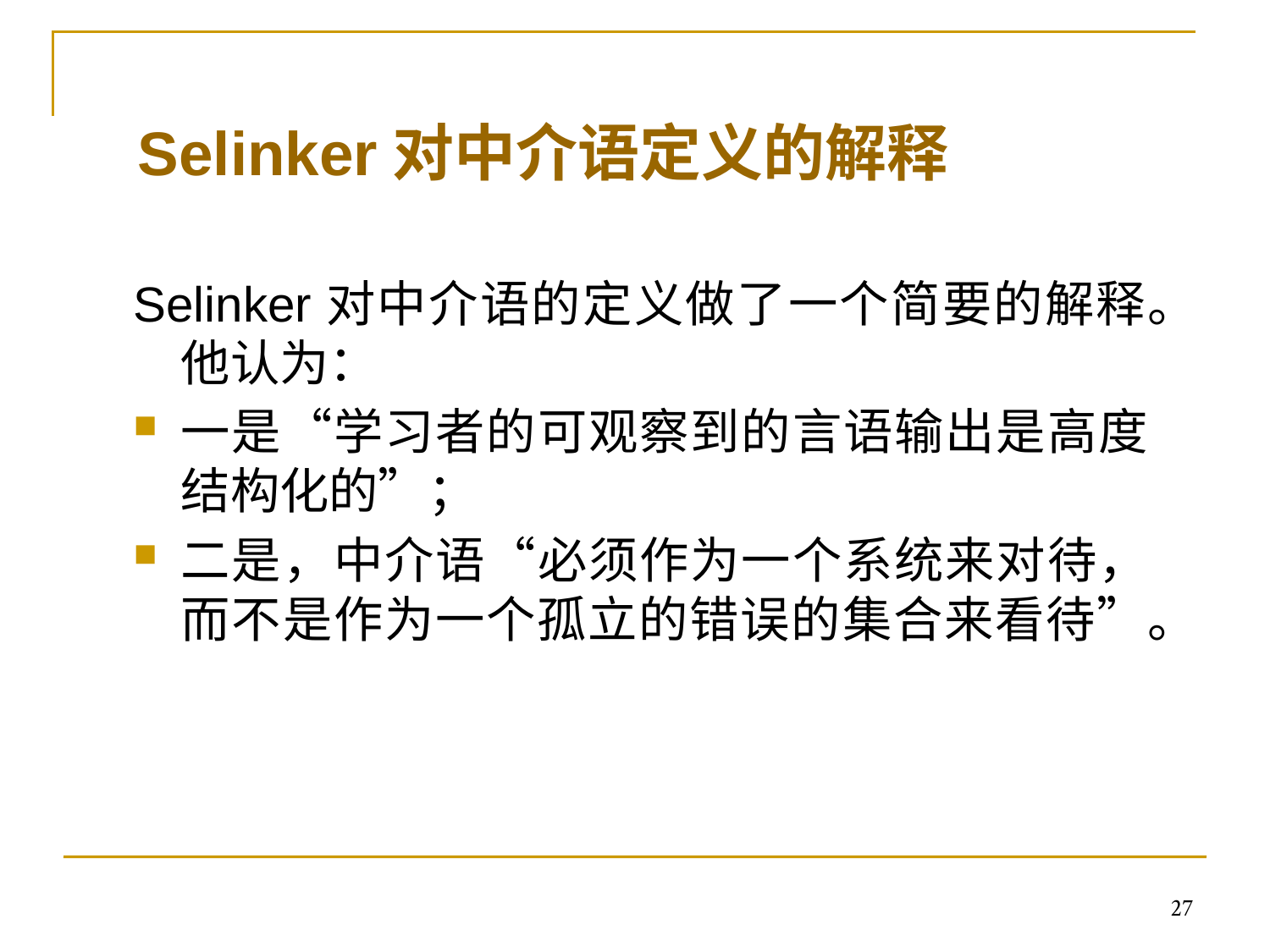

# Selinker对中介语定义的解释
Selinker对中介语的定义做了一个简要的解释。他认为：
一是“学习者的可观察到的言语输出是高度结构化的”；
二是，中介语“必须作为一个系统来对待，而不是作为一个孤立的错误的集合来看待”。
27